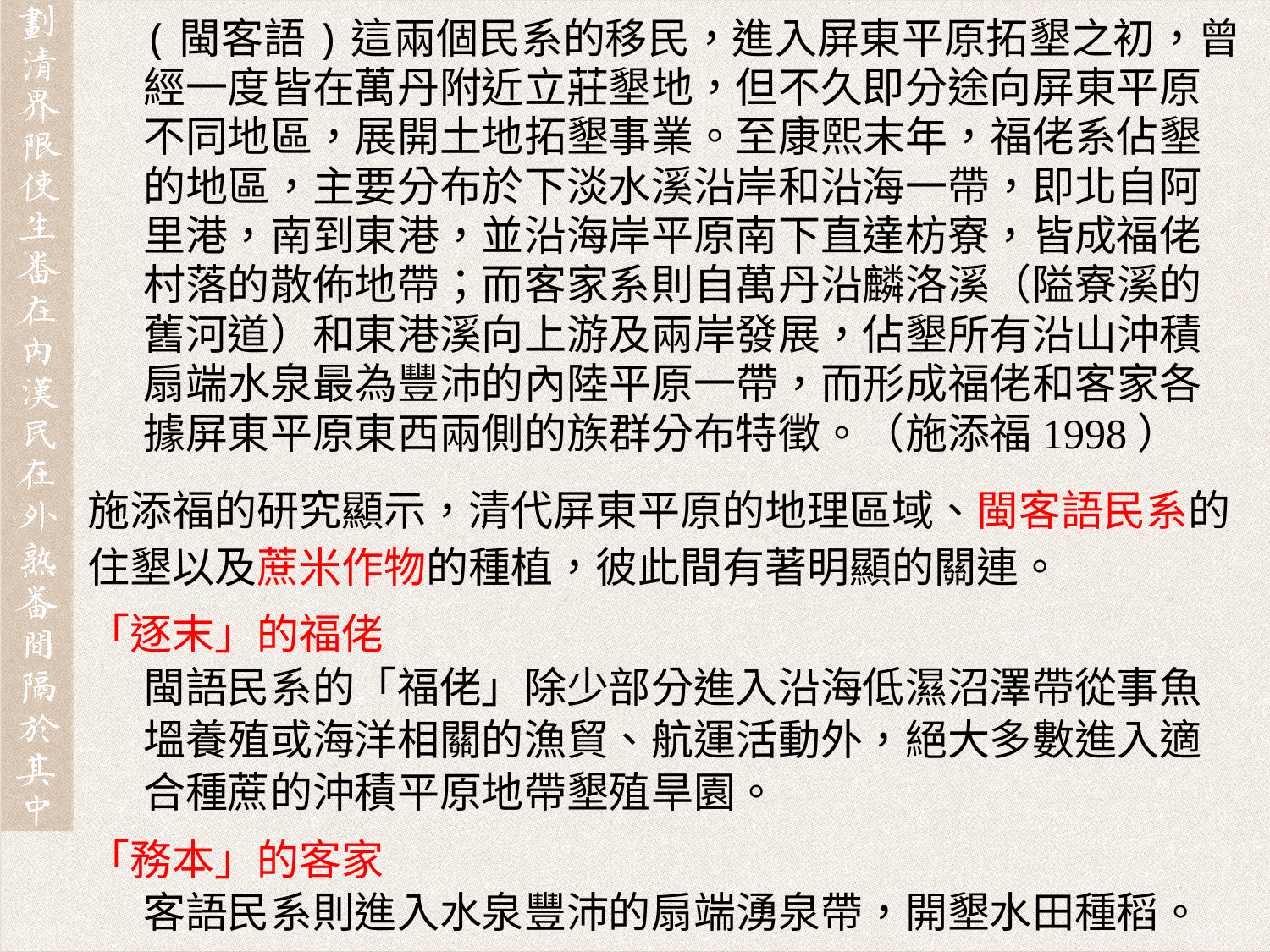

(閩客語)這兩個民系的移民，進入屏東平原拓墾之初，曾經一度皆在萬丹附近立莊墾地，但不久即分途向屏東平原不同地區，展開土地拓墾事業。至康熙末年，福佬系佔墾的地區，主要分布於下淡水溪沿岸和沿海一帶，即北自阿里港，南到東港，並沿海岸平原南下直達枋寮，皆成福佬村落的散佈地帶；而客家系則自萬丹沿麟洛溪（隘寮溪的舊河道）和東港溪向上游及兩岸發展，佔墾所有沿山沖積扇端水泉最為豐沛的內陸平原一帶，而形成福佬和客家各據屏東平原東西兩側的族群分布特徵。（施添福1998）
施添福的研究顯示，清代屏東平原的地理區域、閩客語民系的住墾以及蔗米作物的種植，彼此間有著明顯的關連。
「逐末」的福佬
閩語民系的「福佬」除少部分進入沿海低濕沼澤帶從事魚塭養殖或海洋相關的漁貿、航運活動外，絕大多數進入適合種蔗的沖積平原地帶墾殖旱園。
「務本」的客家
客語民系則進入水泉豐沛的扇端湧泉帶，開墾水田種稻。